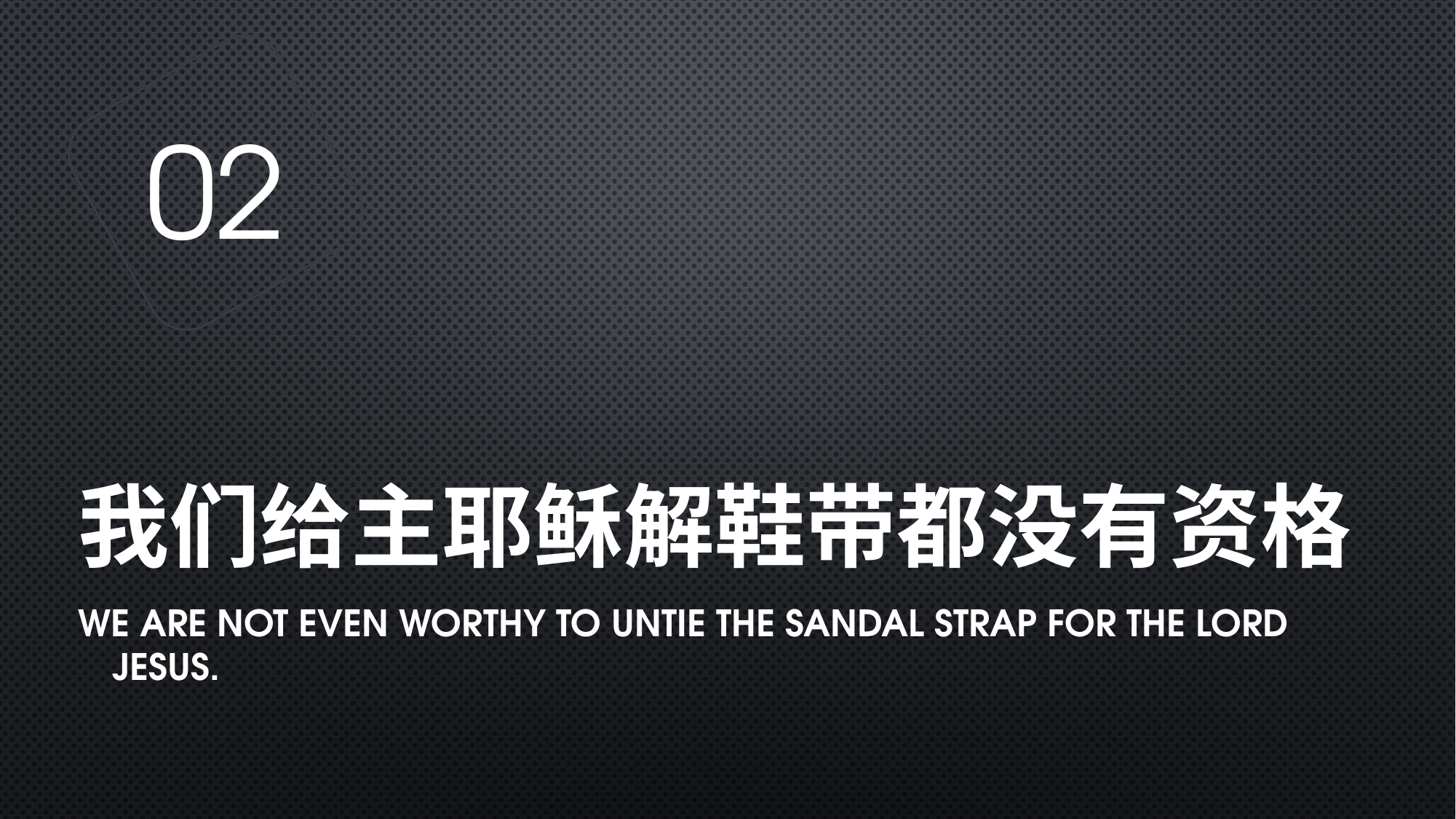

02
# 我们给主耶稣解鞋带都没有资格
We are not even worthy to untie the sandal strap for the Lord Jesus.